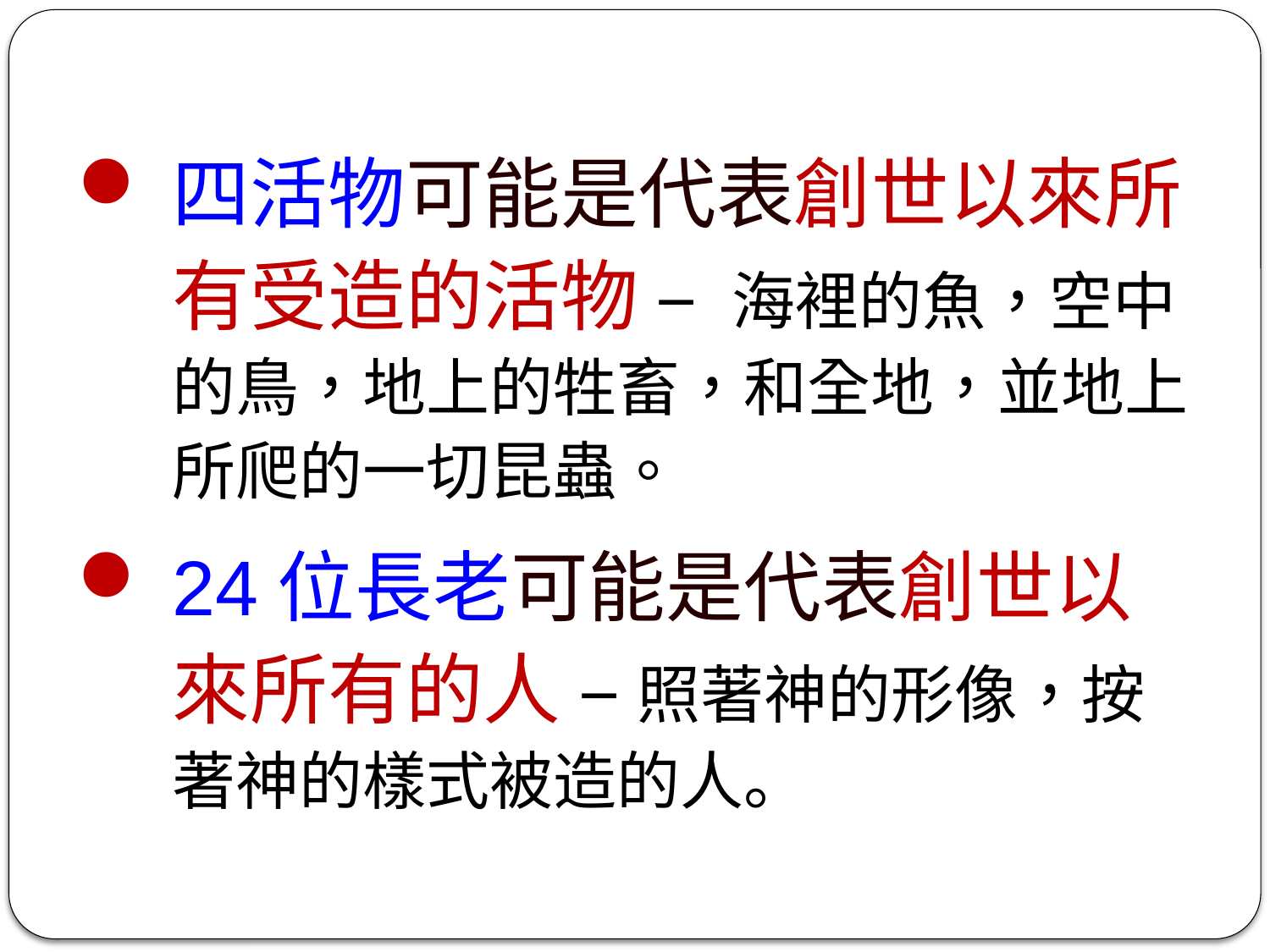

四活物可能是代表創世以來所有受造的活物 –  海裡的魚，空中的鳥，地上的牲畜，和全地，並地上所爬的一切昆蟲。
24位長老可能是代表創世以來所有的人 – 照著神的形像，按著神的樣式被造的人。